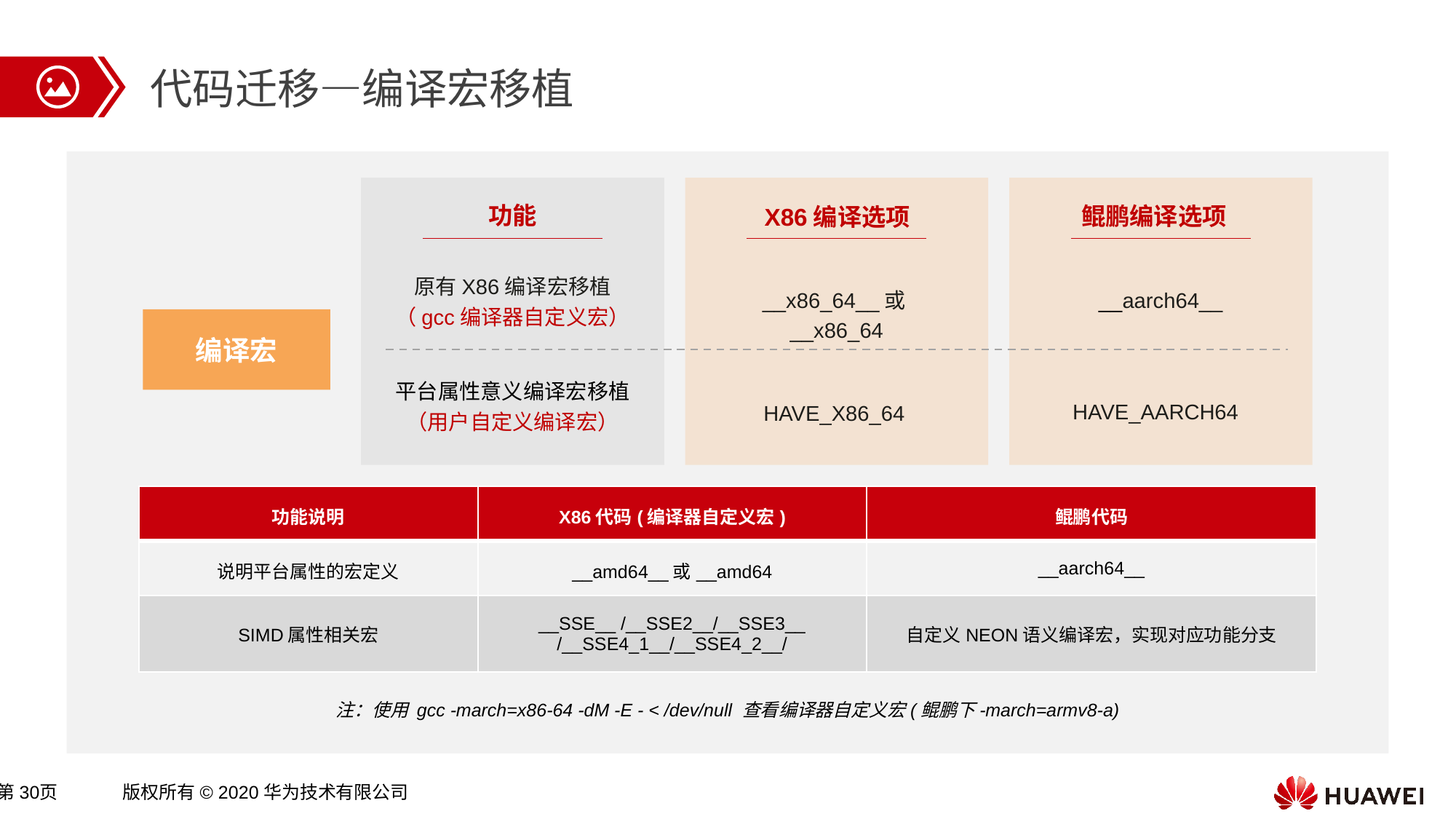

代码迁移—编译宏移植

功能
鲲鹏编译选项
X86编译选项
原有X86编译宏移植
（gcc编译器自定义宏）
__x86_64__或__x86_64
__aarch64__
编译宏
平台属性意义编译宏移植
（用户自定义编译宏）
HAVE_AARCH64
HAVE_X86_64
| 功能说明 | X86代码(编译器自定义宏) | 鲲鹏代码 |
| --- | --- | --- |
| 说明平台属性的宏定义 | \_\_amd64\_\_或\_\_amd64 | \_\_aarch64\_\_ |
| SIMD属性相关宏 | \_\_SSE\_\_ /\_\_SSE2\_\_/\_\_SSE3\_\_ /\_\_SSE4\_1\_\_/\_\_SSE4\_2\_\_/ | 自定义NEON语义编译宏，实现对应功能分支 |
注：使用 gcc -march=x86-64 -dM -E - < /dev/null 查看编译器自定义宏(鲲鹏下-march=armv8-a)